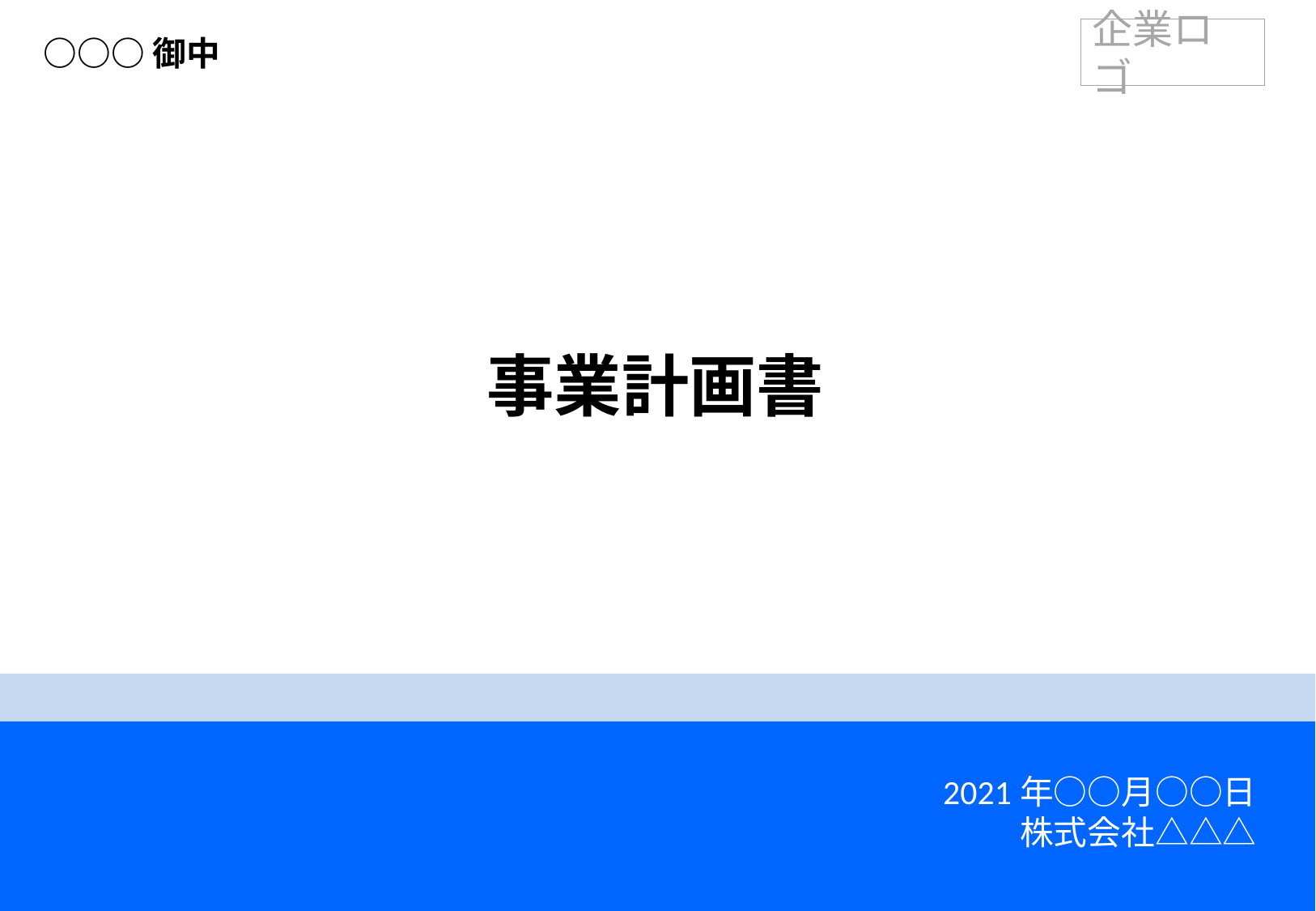

○○○御中
企業ロゴ
#
事業計画書

2021年○○月○○日
株式会社△△△
Copyright(C) 2009 ○○○○○○. All Rights Reserved.
1